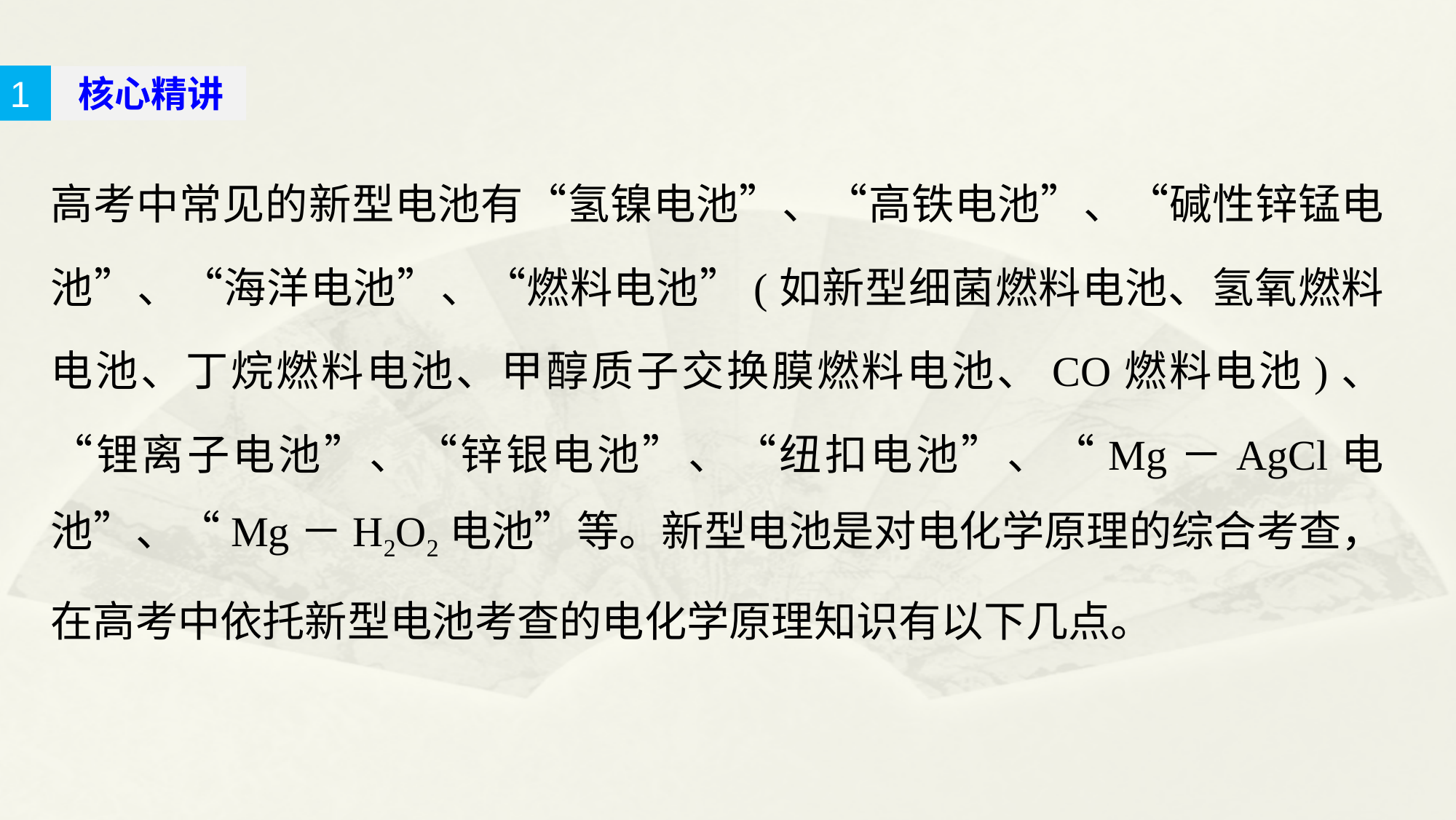

1
 核心精讲
高考中常见的新型电池有“氢镍电池”、“高铁电池”、“碱性锌锰电池”、“海洋电池”、“燃料电池”(如新型细菌燃料电池、氢氧燃料电池、丁烷燃料电池、甲醇质子交换膜燃料电池、CO燃料电池)、“锂离子电池”、“锌银电池”、“纽扣电池”、“Mg－AgCl电池”、“Mg－H2O2电池”等。新型电池是对电化学原理的综合考查，在高考中依托新型电池考查的电化学原理知识有以下几点。